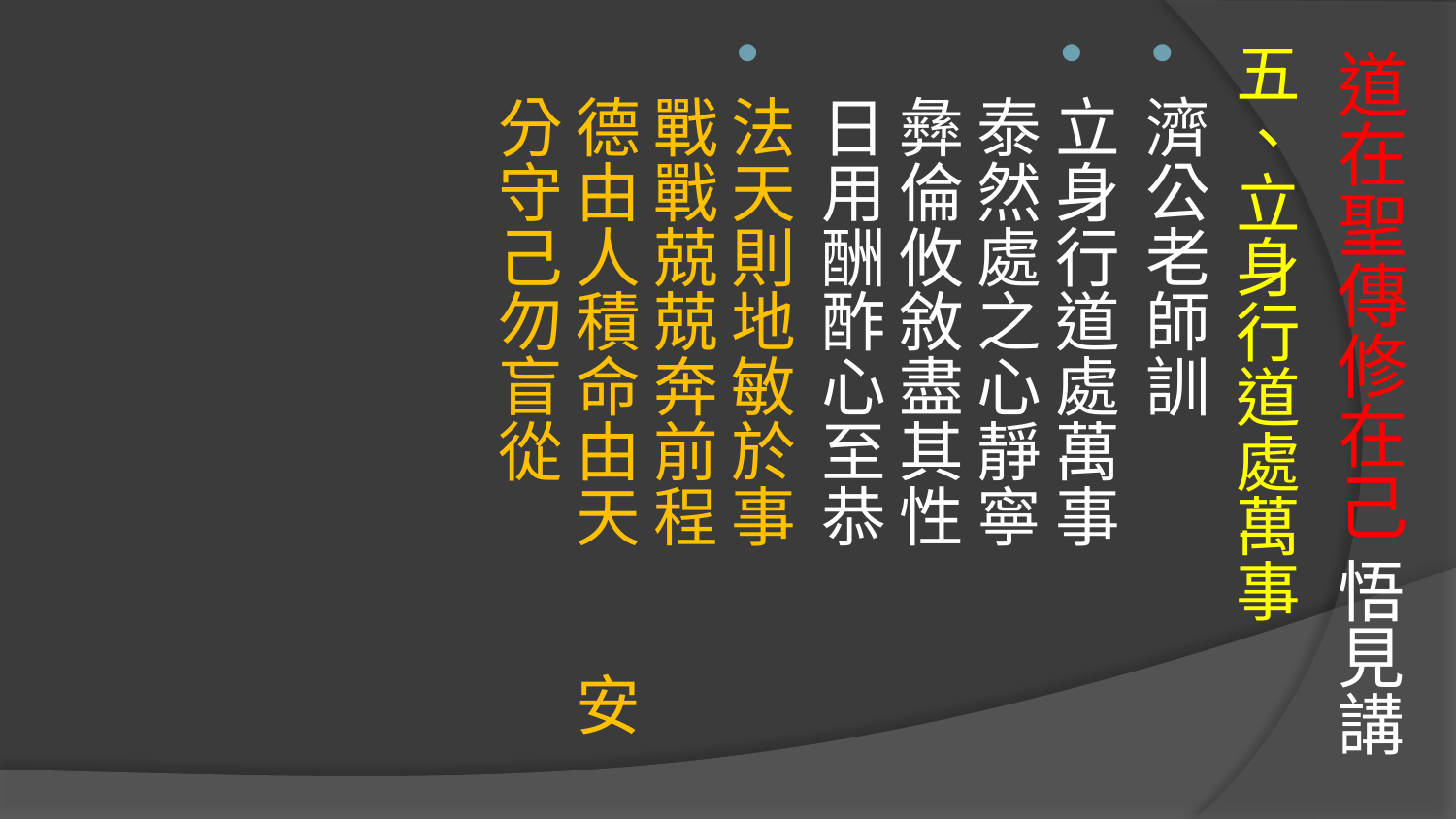

# 道在聖傳修在己 悟見講
五、立身行道處萬事
濟公老師訓
立身行道處萬事　           泰然處之心靜寧
彝倫攸敘盡其性　        日用酬酢心至恭
法天則地敏於事　            戰戰兢兢奔前程
德由人積命由天　    安分守己勿盲從